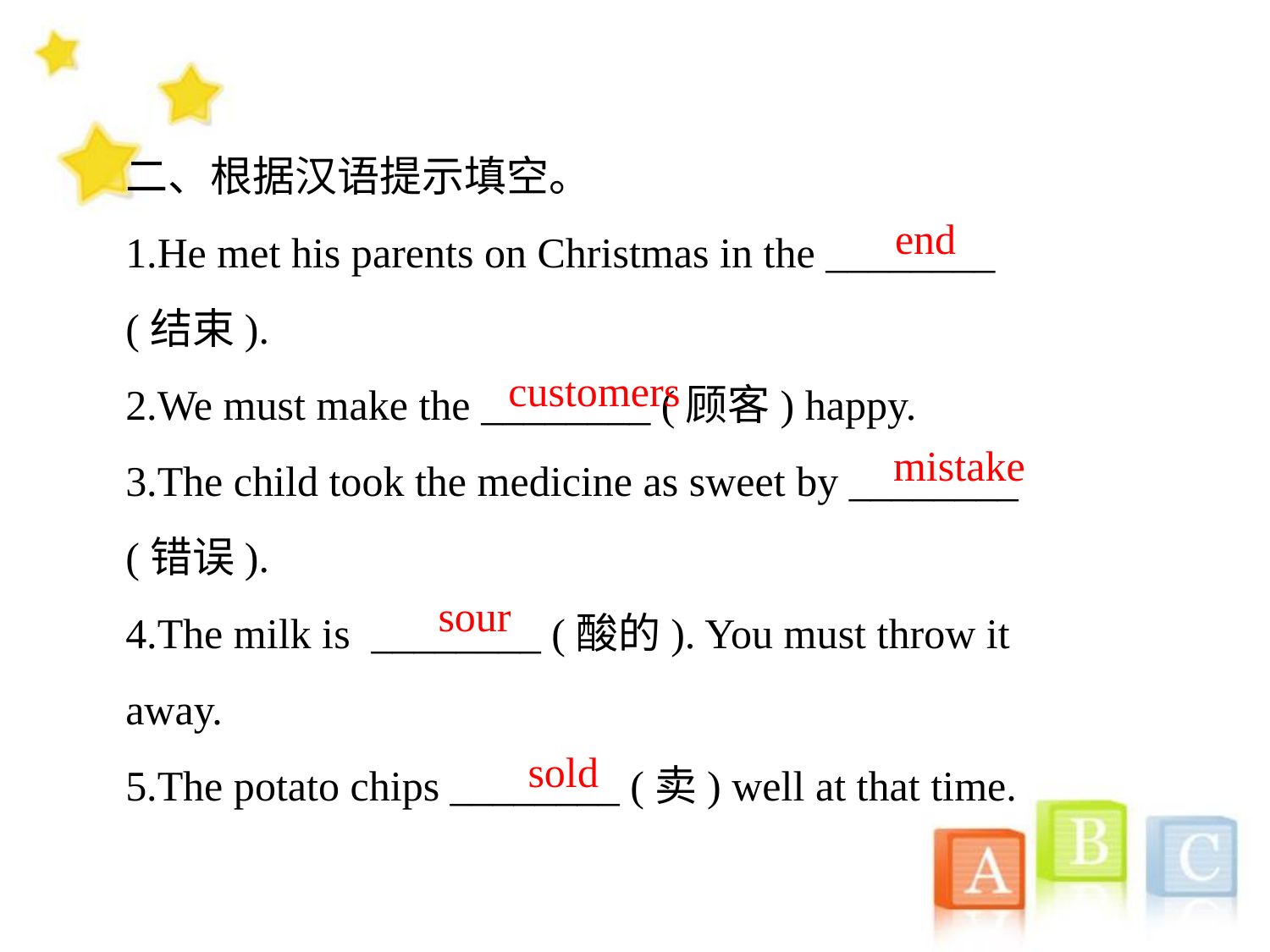

二、根据汉语提示填空。
1.He met his parents on Christmas in the ________ (结束).
2.We must make the ________ (顾客) happy.
3.The child took the medicine as sweet by ________  (错误).
4.The milk is  ________ (酸的). You must throw it away.
5.The potato chips ________ (卖) well at that time.

end
customers
mistake
sour
sold